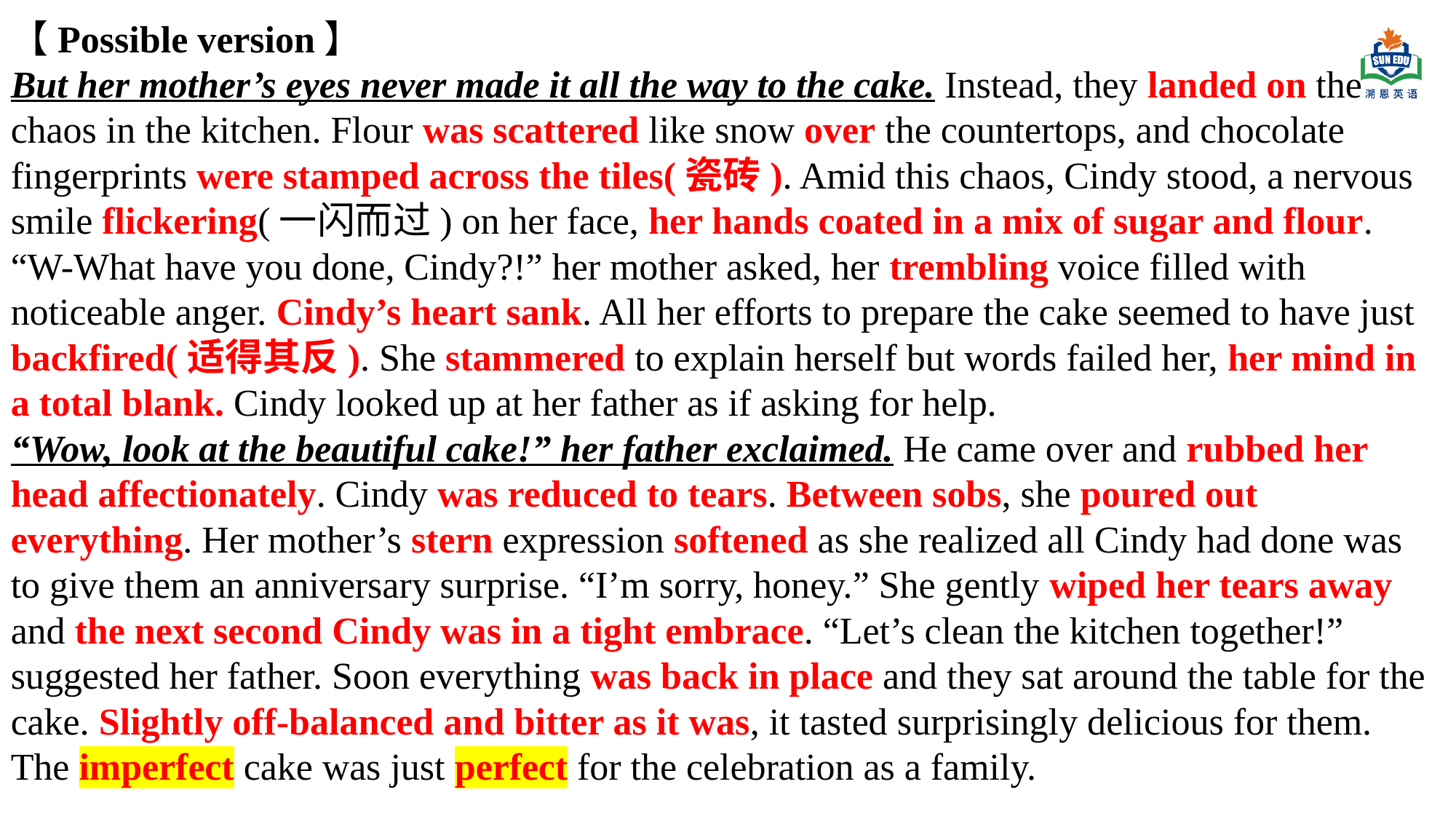

【Possible version】
But her mother’s eyes never made it all the way to the cake. Instead, they landed on the chaos in the kitchen. Flour was scattered like snow over the countertops, and chocolate fingerprints were stamped across the tiles(瓷砖). Amid this chaos, Cindy stood, a nervous smile flickering(一闪而过) on her face, her hands coated in a mix of sugar and flour. “W-What have you done, Cindy?!” her mother asked, her trembling voice filled with noticeable anger. Cindy’s heart sank. All her efforts to prepare the cake seemed to have just backfired(适得其反). She stammered to explain herself but words failed her, her mind in a total blank. Cindy looked up at her father as if asking for help.
“Wow, look at the beautiful cake!” her father exclaimed. He came over and rubbed her head affectionately. Cindy was reduced to tears. Between sobs, she poured out everything. Her mother’s stern expression softened as she realized all Cindy had done was to give them an anniversary surprise. “I’m sorry, honey.” She gently wiped her tears away and the next second Cindy was in a tight embrace. “Let’s clean the kitchen together!” suggested her father. Soon everything was back in place and they sat around the table for the cake. Slightly off-balanced and bitter as it was, it tasted surprisingly delicious for them. The imperfect cake was just perfect for the celebration as a family.